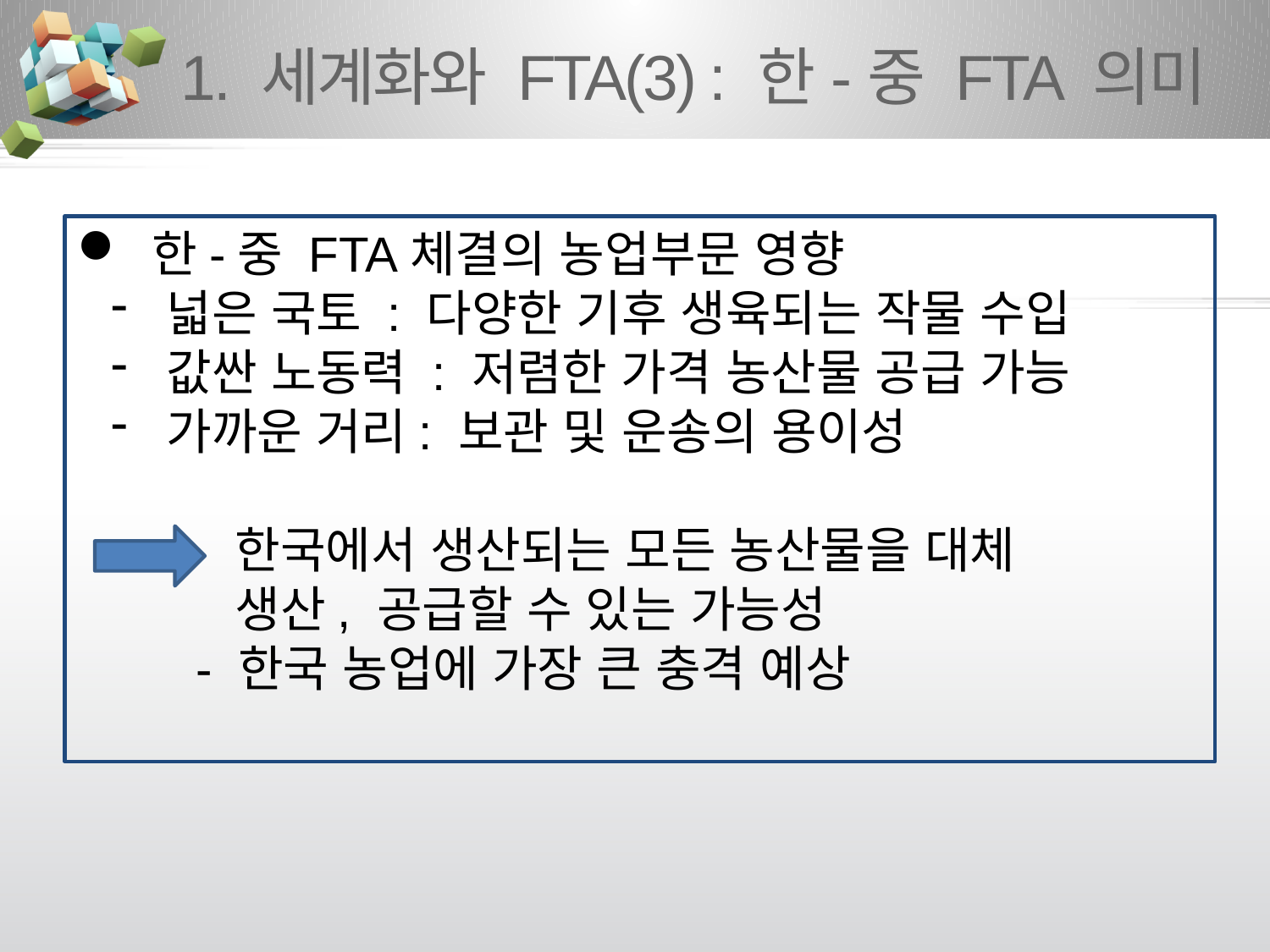

# 1. 세계화와 FTA(3) : 한-중 FTA 의미
 한-중 FTA체결의 농업부문 영향
 넓은 국토 : 다양한 기후 생육되는 작물 수입
 값싼 노동력 : 저렴한 가격 농산물 공급 가능
 가까운 거리: 보관 및 운송의 용이성

      한국에서 생산되는 모든 농산물을 대체
      생산, 공급할 수 있는 가능성
    - 한국 농업에 가장 큰 충격 예상